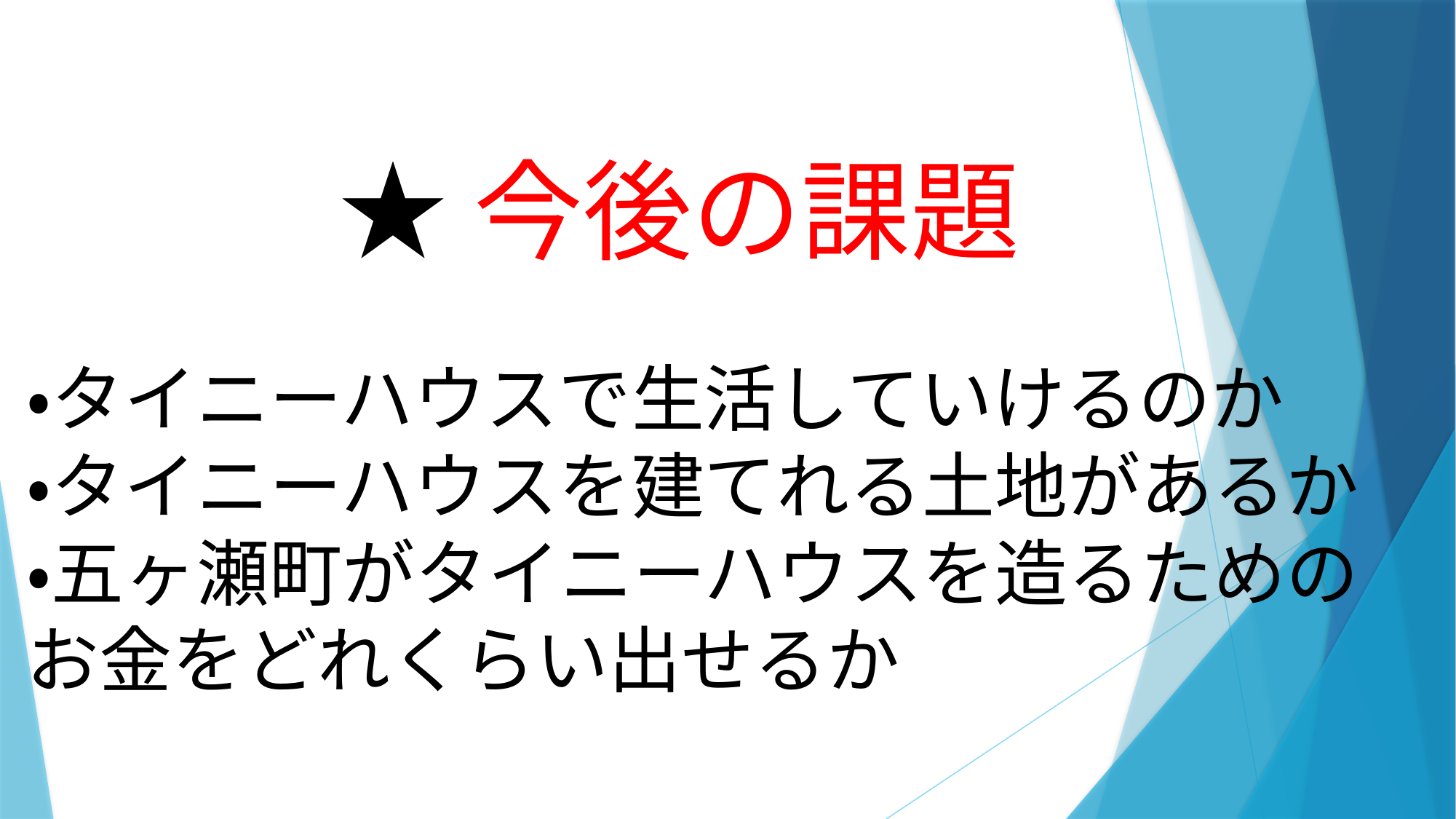

★今後の課題
・タイニーハウスで生活していけるのか
・タイニーハウスを建てれる土地があるか
・五ヶ瀬町がタイニーハウスを造るためのお金をどれくらい出せるか